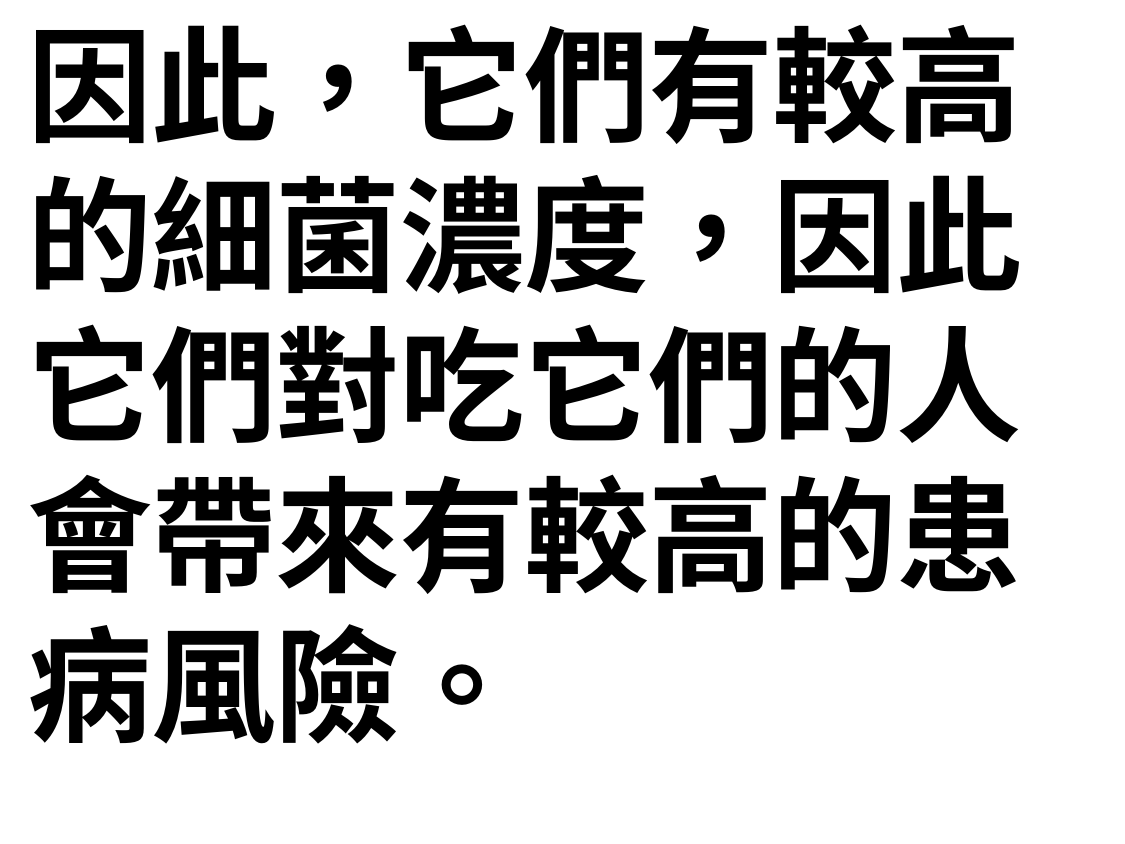

因此，它們有較高的細菌濃度，因此它們對吃它們的人會帶來有較高的患病風險。